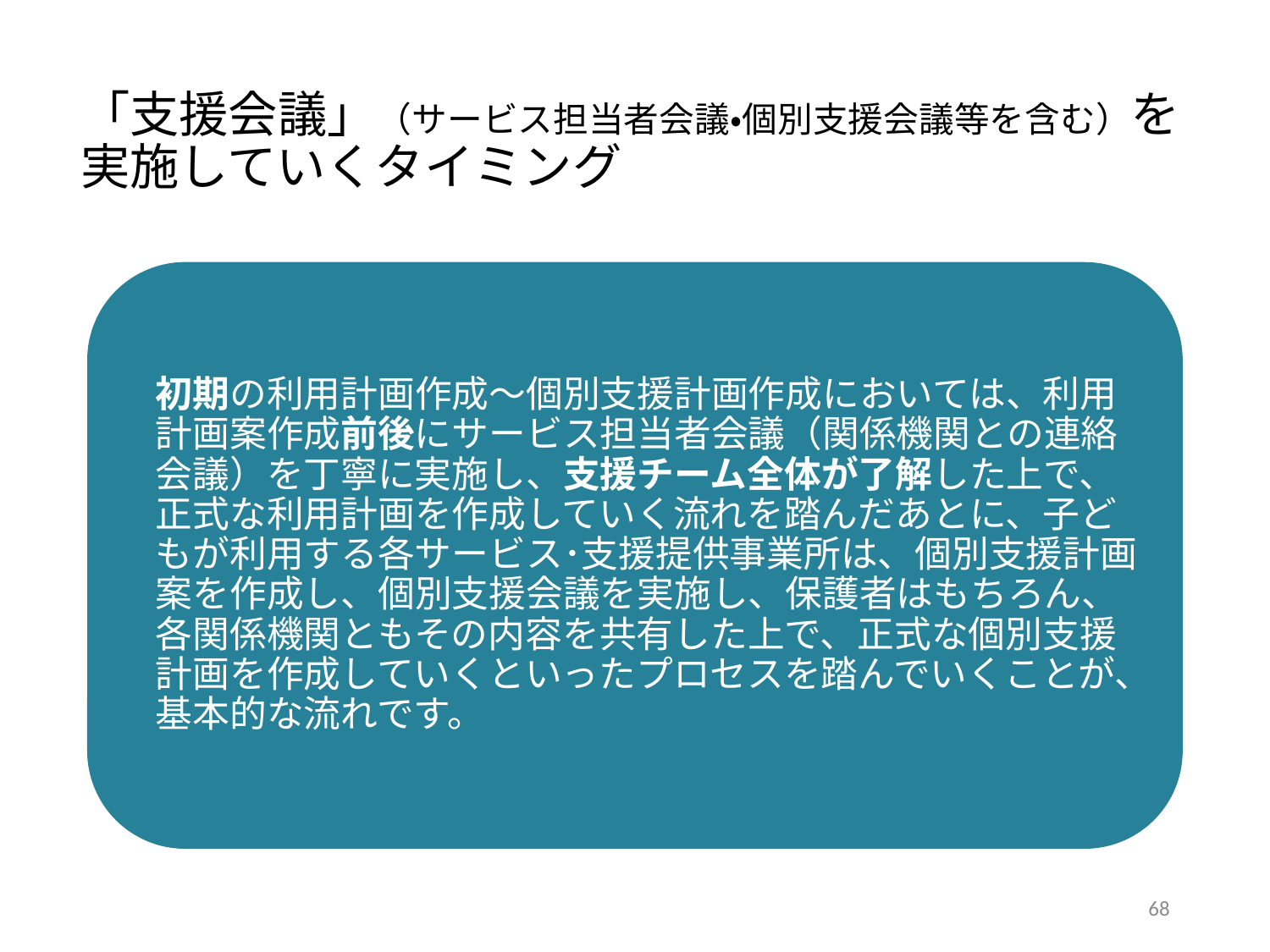

# 「支援会議」（サービス担当者会議・個別支援会議等を含む）を実施していくタイミング
初期の利用計画作成～個別支援計画作成においては、利用計画案作成前後にサービス担当者会議（関係機関との連絡会議）を丁寧に実施し、支援チーム全体が了解した上で、正式な利用計画を作成していく流れを踏んだあとに、子どもが利用する各サービス･支援提供事業所は、個別支援計画案を作成し、個別支援会議を実施し、保護者はもちろん、各関係機関ともその内容を共有した上で、正式な個別支援計画を作成していくといったプロセスを踏んでいくことが、基本的な流れです。
68